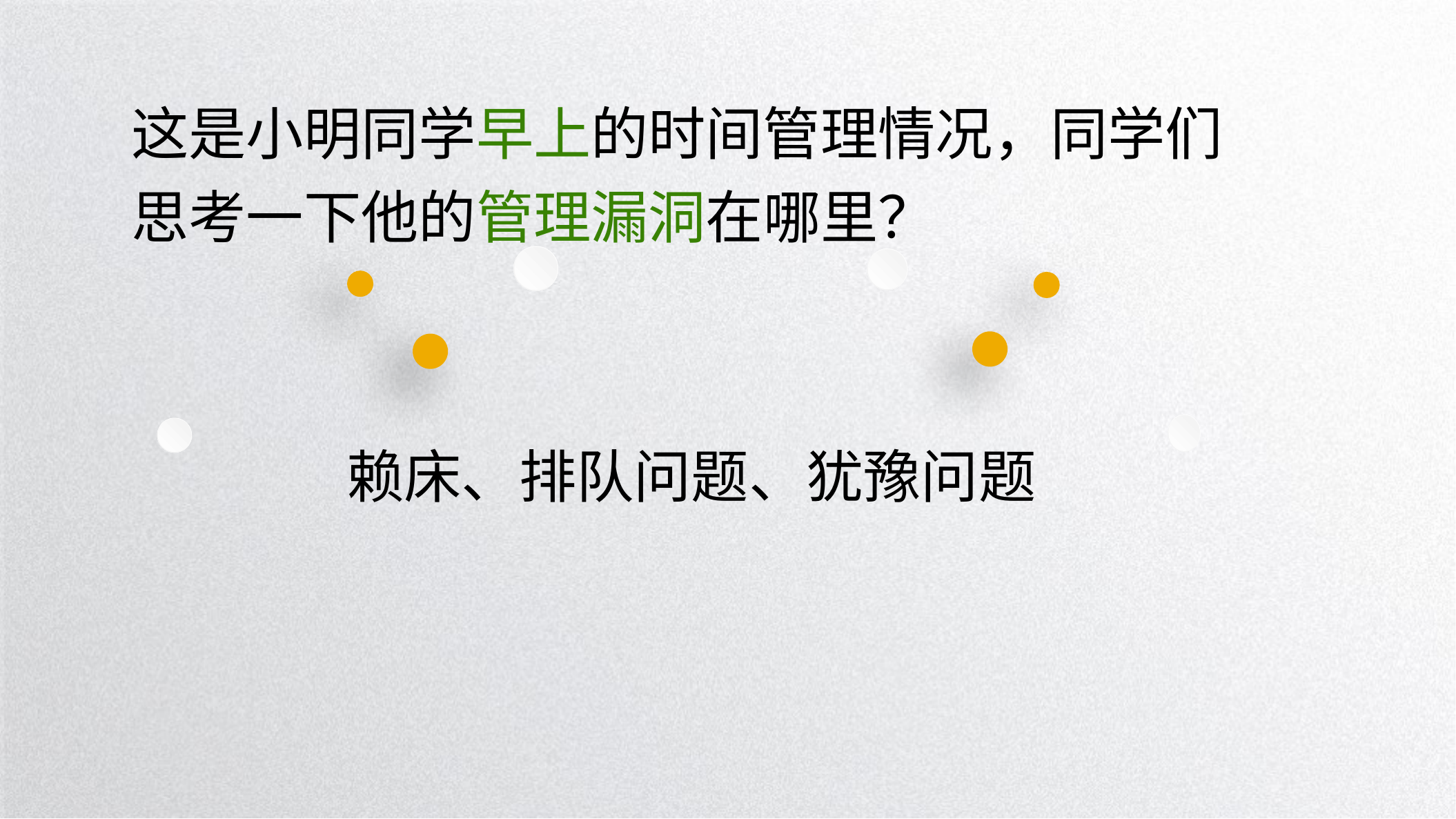

这是小明同学早上的时间管理情况，同学们思考一下他的管理漏洞在哪里？

赖床、排队问题、犹豫问题